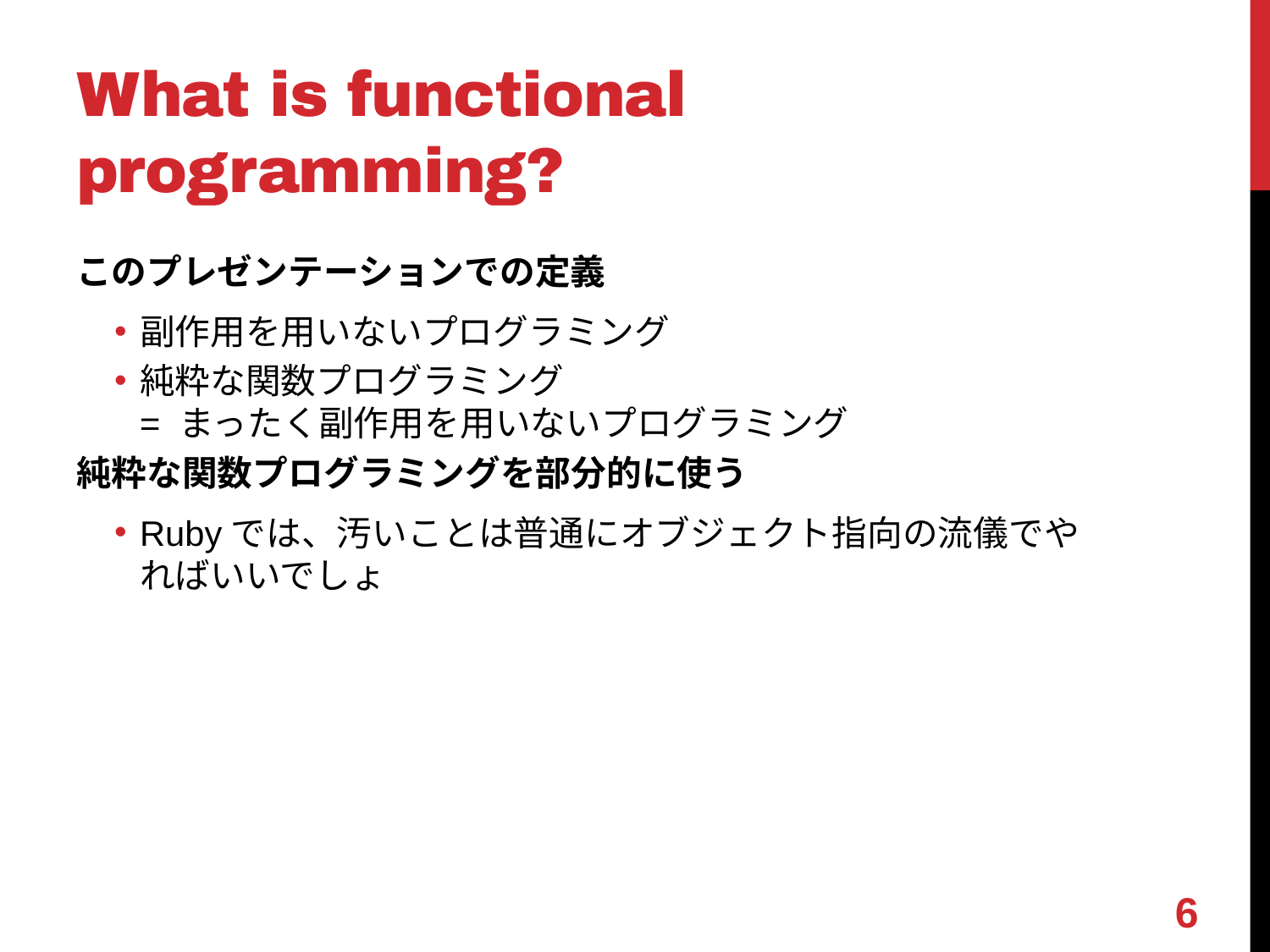

# What is functional programming?
このプレゼンテーションでの定義
副作用を用いないプログラミング
純粋な関数プログラミング
= まったく副作用を用いないプログラミング
純粋な関数プログラミングを部分的に使う
Rubyでは、汚いことは普通にオブジェクト指向の流儀でやればいいでしょ
6